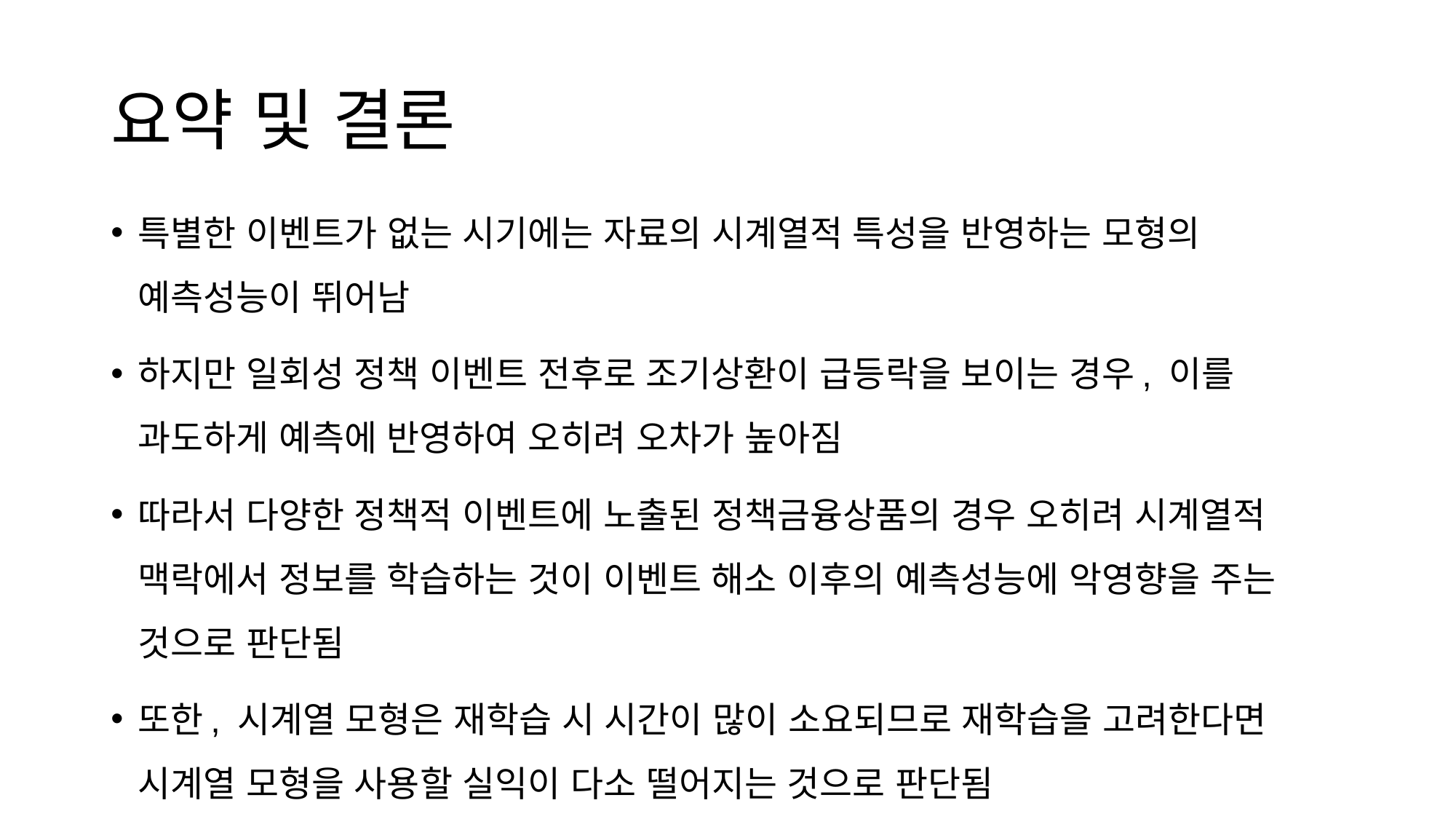

# 요약 및 결론
특별한 이벤트가 없는 시기에는 자료의 시계열적 특성을 반영하는 모형의 예측성능이 뛰어남
하지만 일회성 정책 이벤트 전후로 조기상환이 급등락을 보이는 경우, 이를 과도하게 예측에 반영하여 오히려 오차가 높아짐
따라서 다양한 정책적 이벤트에 노출된 정책금융상품의 경우 오히려 시계열적 맥락에서 정보를 학습하는 것이 이벤트 해소 이후의 예측성능에 악영향을 주는 것으로 판단됨
또한, 시계열 모형은 재학습 시 시간이 많이 소요되므로 재학습을 고려한다면 시계열 모형을 사용할 실익이 다소 떨어지는 것으로 판단됨